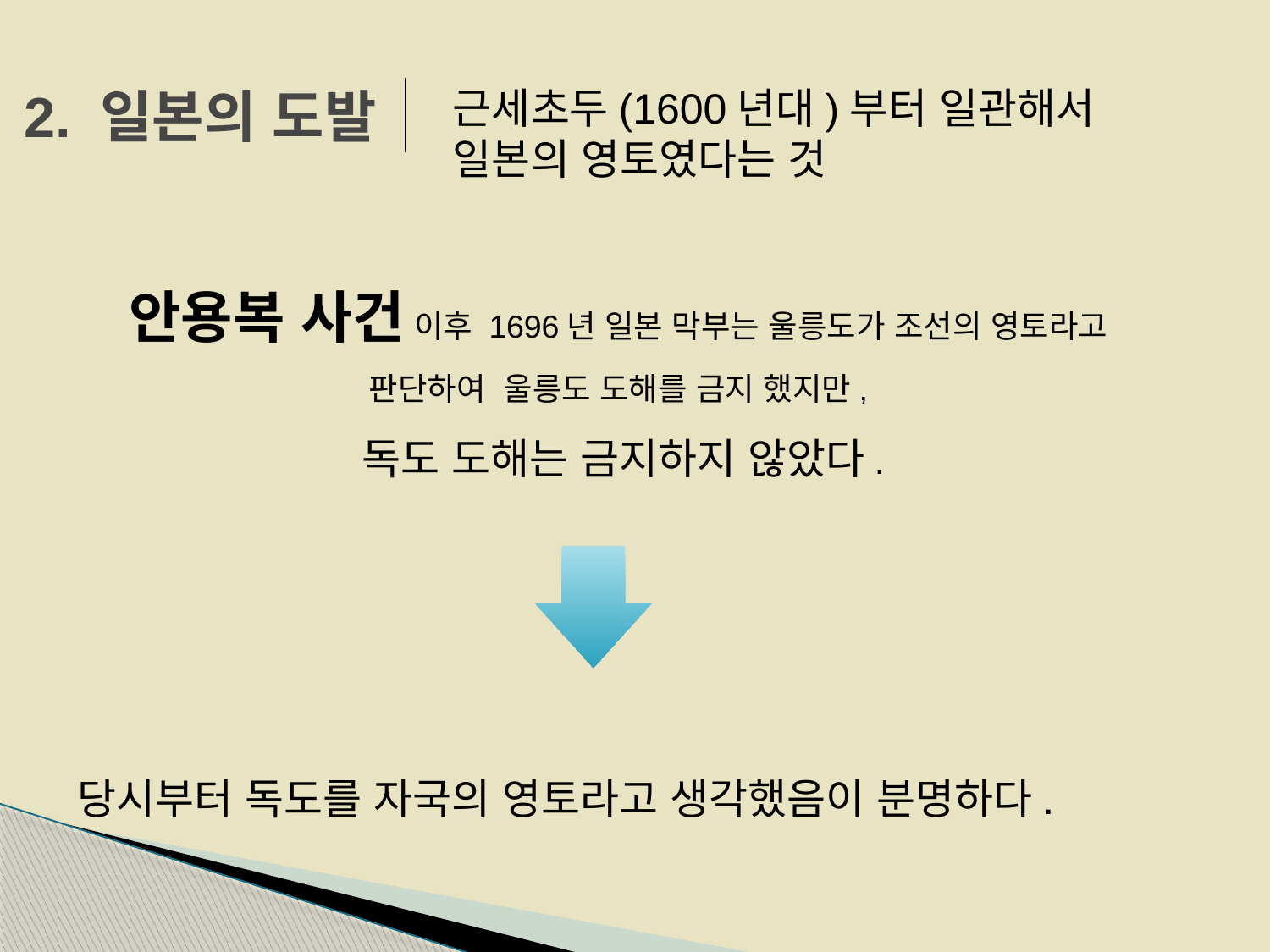

# 2. 일본의 도발
근세초두(1600년대)부터 일관해서
일본의 영토였다는 것

안용복 사건 이후 1696년 일본 막부는 울릉도가 조선의 영토라고
판단하여  울릉도 도해를 금지 했지만,
독도 도해는 금지하지 않았다.

당시부터 독도를 자국의 영토라고 생각했음이 분명하다.